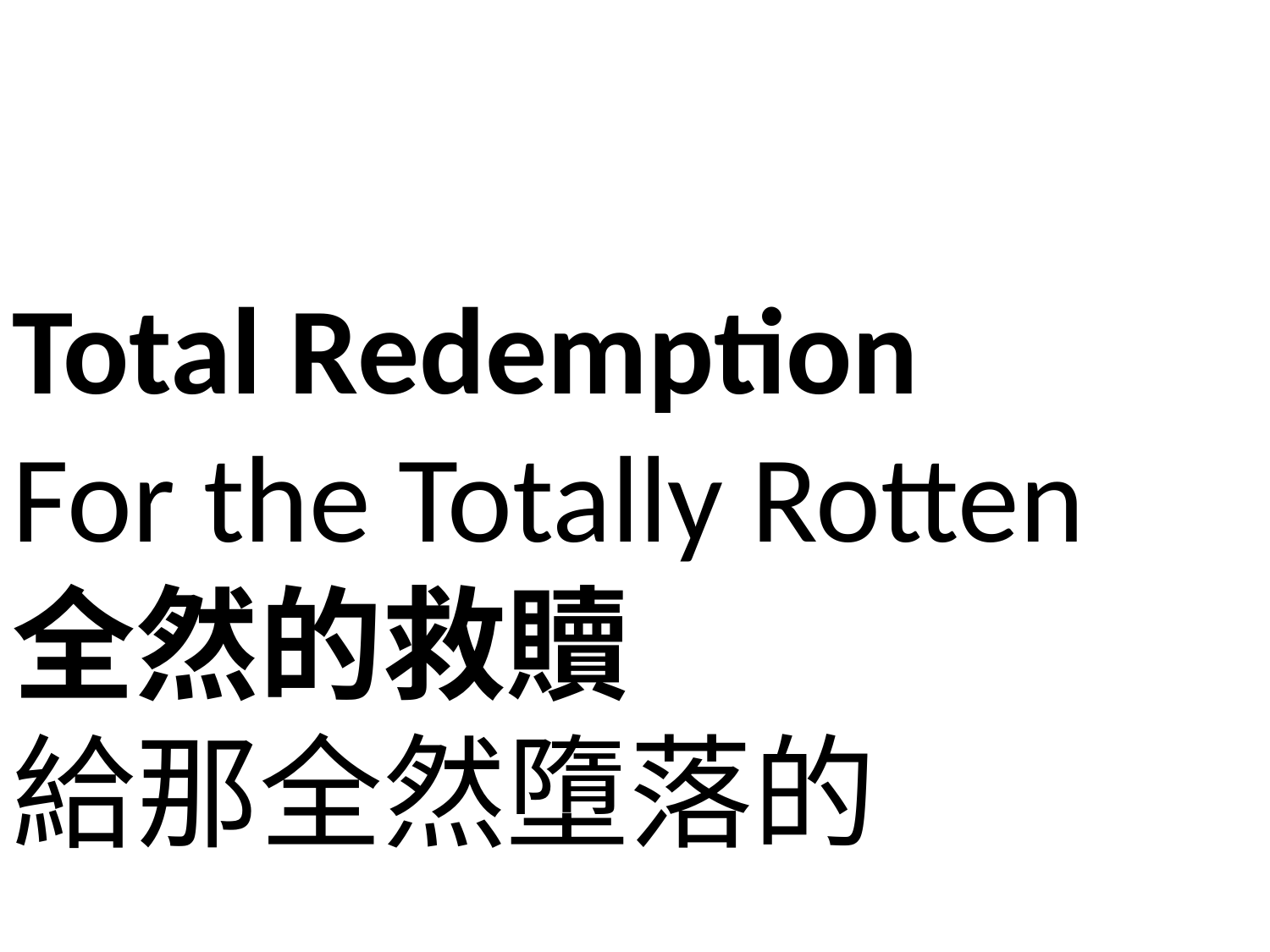

Total Redemption
For the Totally Rotten
全然的救贖
給那全然墮落的